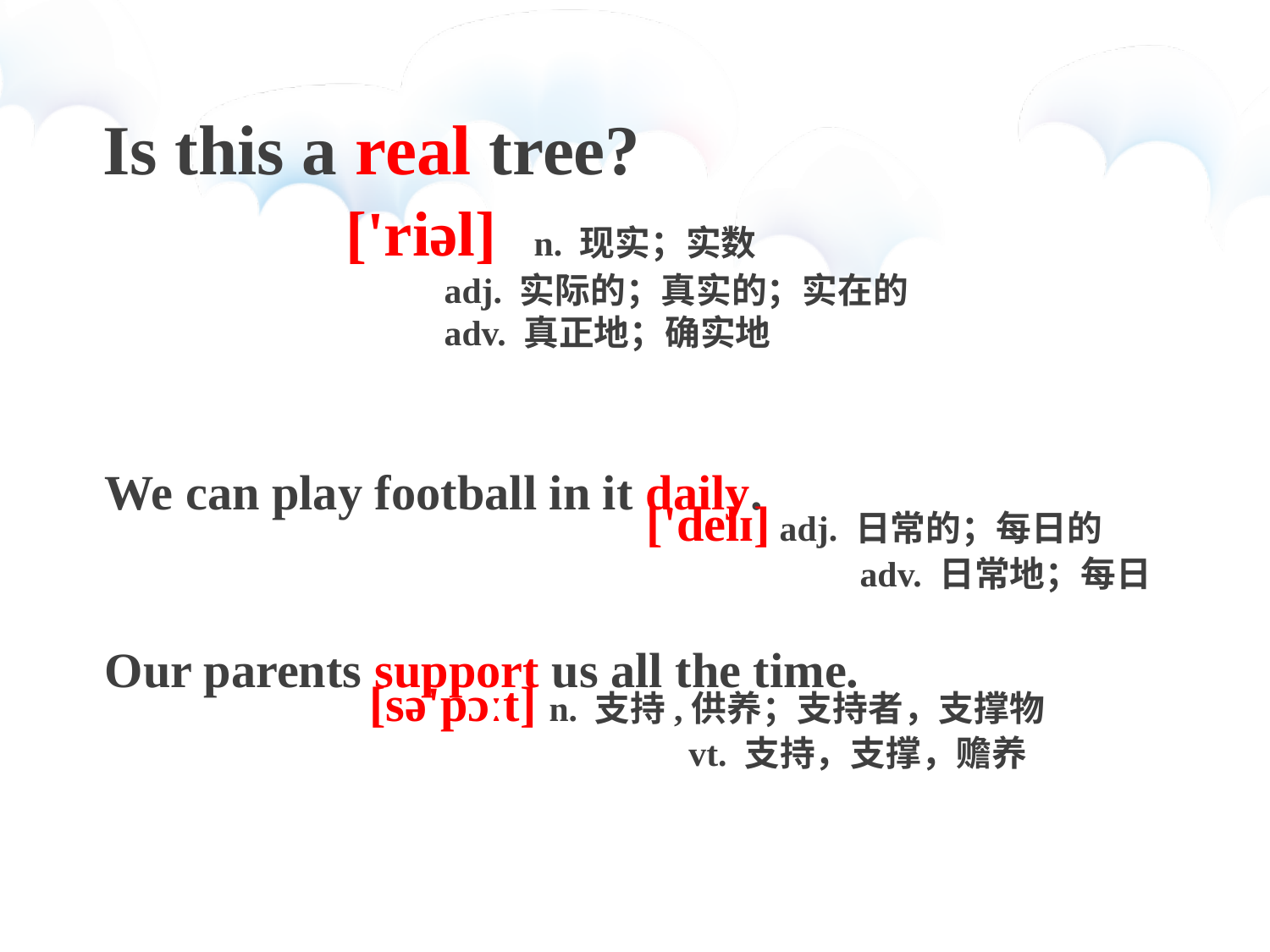

Is this a real tree?
 ['riəl]   n. 现实；实数
            adj. 实际的；真实的；实在的
            adv. 真正地；确实地
We can play football in it daily.
Our parents support us all the time.
['delɪ] adj. 日常的；每日的
                        adv. 日常地；每日
 [sə'pɔːt] n. 支持,供养；支持者，支撑物
                                     vt. 支持，支撑，赡养